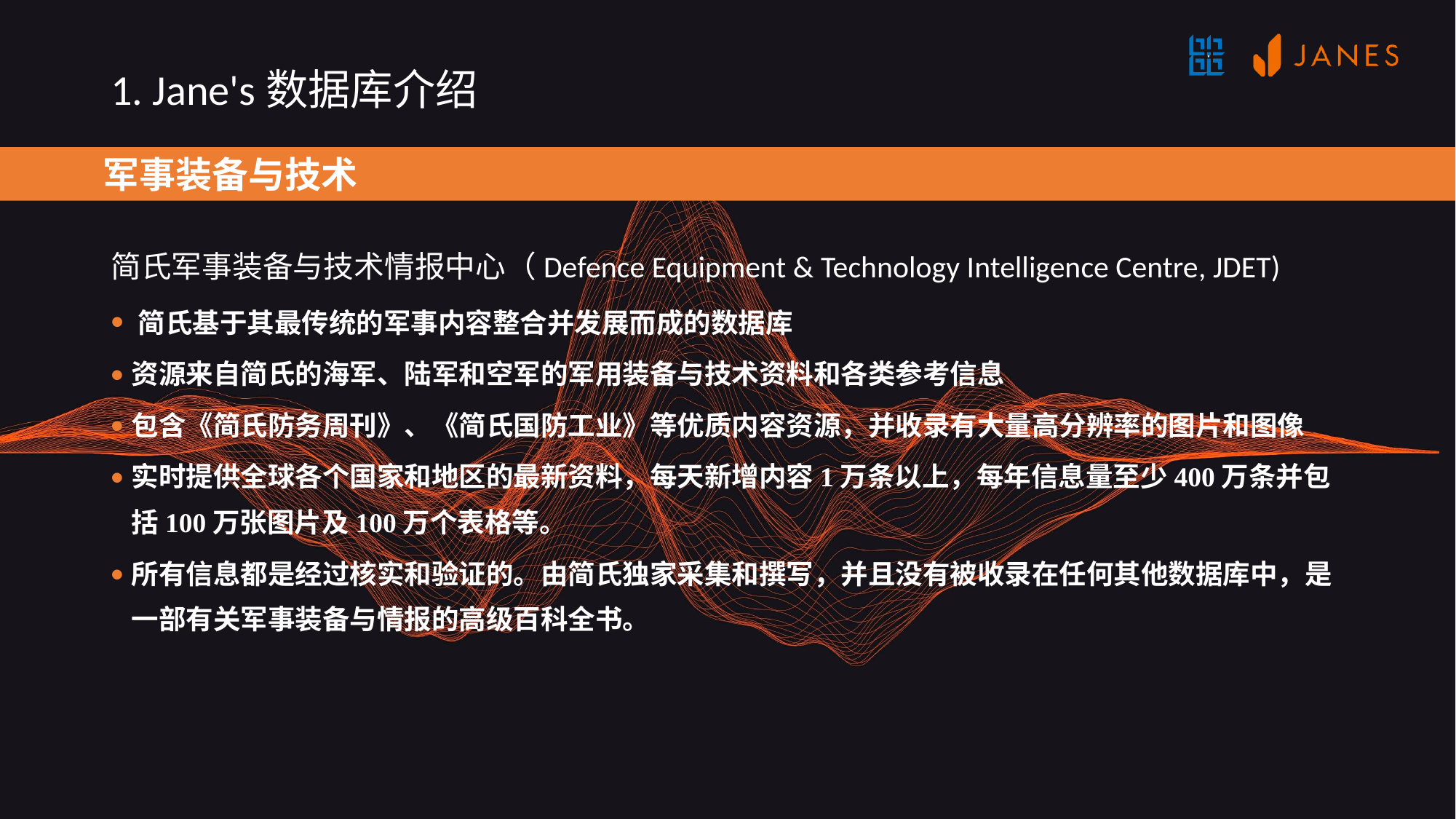

# 1. Jane's数据库介绍
     军事装备与技术
简氏军事装备与技术情报中心（Defence Equipment & Technology Intelligence Centre, JDET)
简氏基于其最传统的军事内容整合并发展而成的数据库
资源来自简氏的海军、陆军和空军的军用装备与技术资料和各类参考信息
包含《简氏防务周刊》、《简氏国防工业》等优质内容资源，并收录有大量高分辨率的图片和图像
实时提供全球各个国家和地区的最新资料，每天新增内容1万条以上，每年信息量至少400万条并包括100万张图片及100万个表格等。
所有信息都是经过核实和验证的。由简氏独家采集和撰写，并且没有被收录在任何其他数据库中，是一部有关军事装备与情报的高级百科全书。